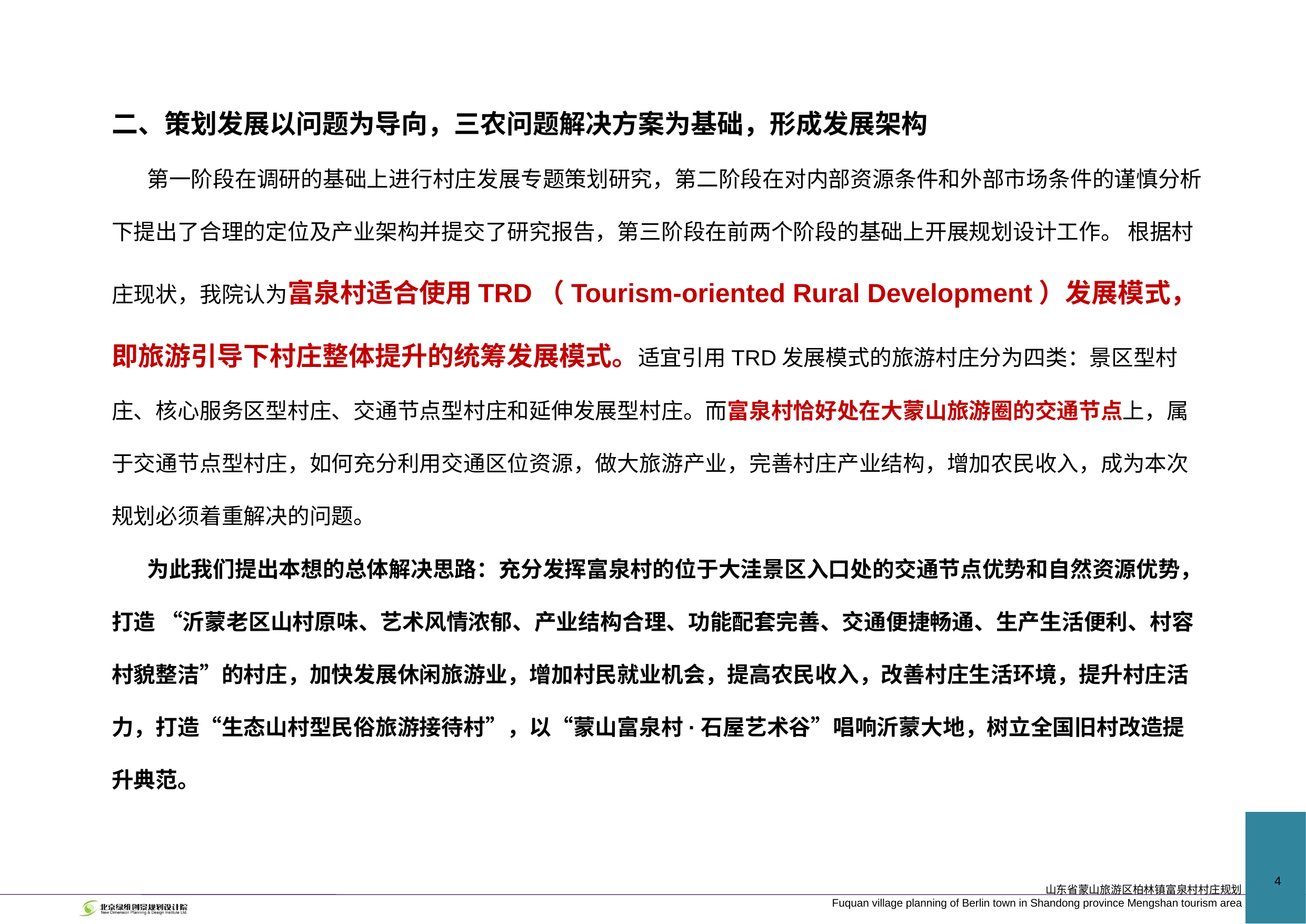

二、策划发展以问题为导向，三农问题解决方案为基础，形成发展架构
第一阶段在调研的基础上进行村庄发展专题策划研究，第二阶段在对内部资源条件和外部市场条件的谨慎分析下提出了合理的定位及产业架构并提交了研究报告，第三阶段在前两个阶段的基础上开展规划设计工作。 根据村庄现状，我院认为富泉村适合使用TRD（Tourism-oriented Rural Development）发展模式，即旅游引导下村庄整体提升的统筹发展模式。适宜引用TRD发展模式的旅游村庄分为四类：景区型村庄、核心服务区型村庄、交通节点型村庄和延伸发展型村庄。而富泉村恰好处在大蒙山旅游圈的交通节点上，属于交通节点型村庄，如何充分利用交通区位资源，做大旅游产业，完善村庄产业结构，增加农民收入，成为本次规划必须着重解决的问题。
为此我们提出本想的总体解决思路：充分发挥富泉村的位于大洼景区入口处的交通节点优势和自然资源优势，打造 “沂蒙老区山村原味、艺术风情浓郁、产业结构合理、功能配套完善、交通便捷畅通、生产生活便利、村容村貌整洁”的村庄，加快发展休闲旅游业，增加村民就业机会，提高农民收入，改善村庄生活环境，提升村庄活力，打造“生态山村型民俗旅游接待村”，以“蒙山富泉村·石屋艺术谷”唱响沂蒙大地，树立全国旧村改造提升典范。